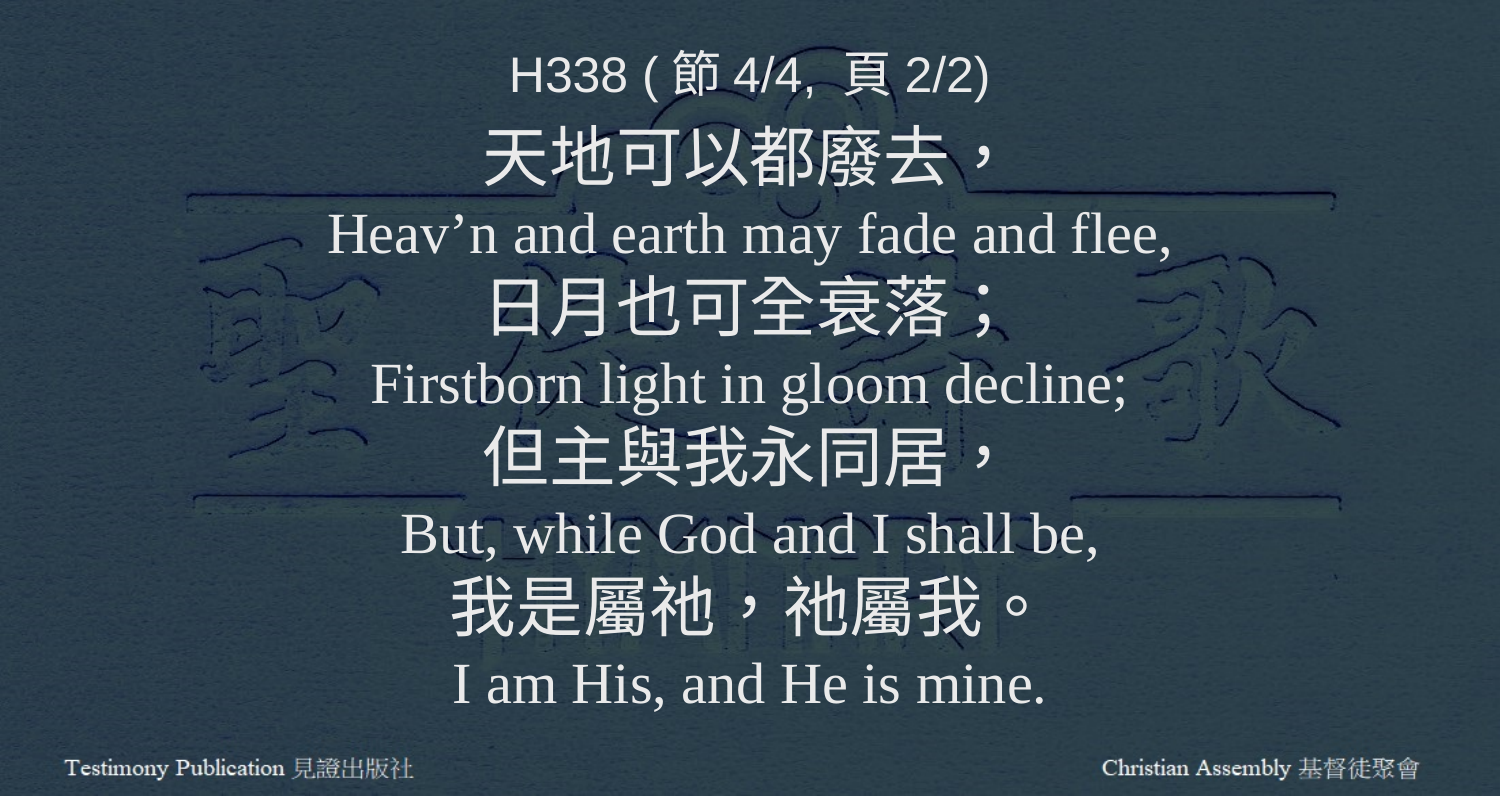

H338 (節4/4, 頁2/2)
天地可以都廢去，
Heav’n and earth may fade and flee,
日月也可全衰落；
Firstborn light in gloom decline;
但主與我永同居，
But, while God and I shall be,
我是屬祂，祂屬我。
I am His, and He is mine.